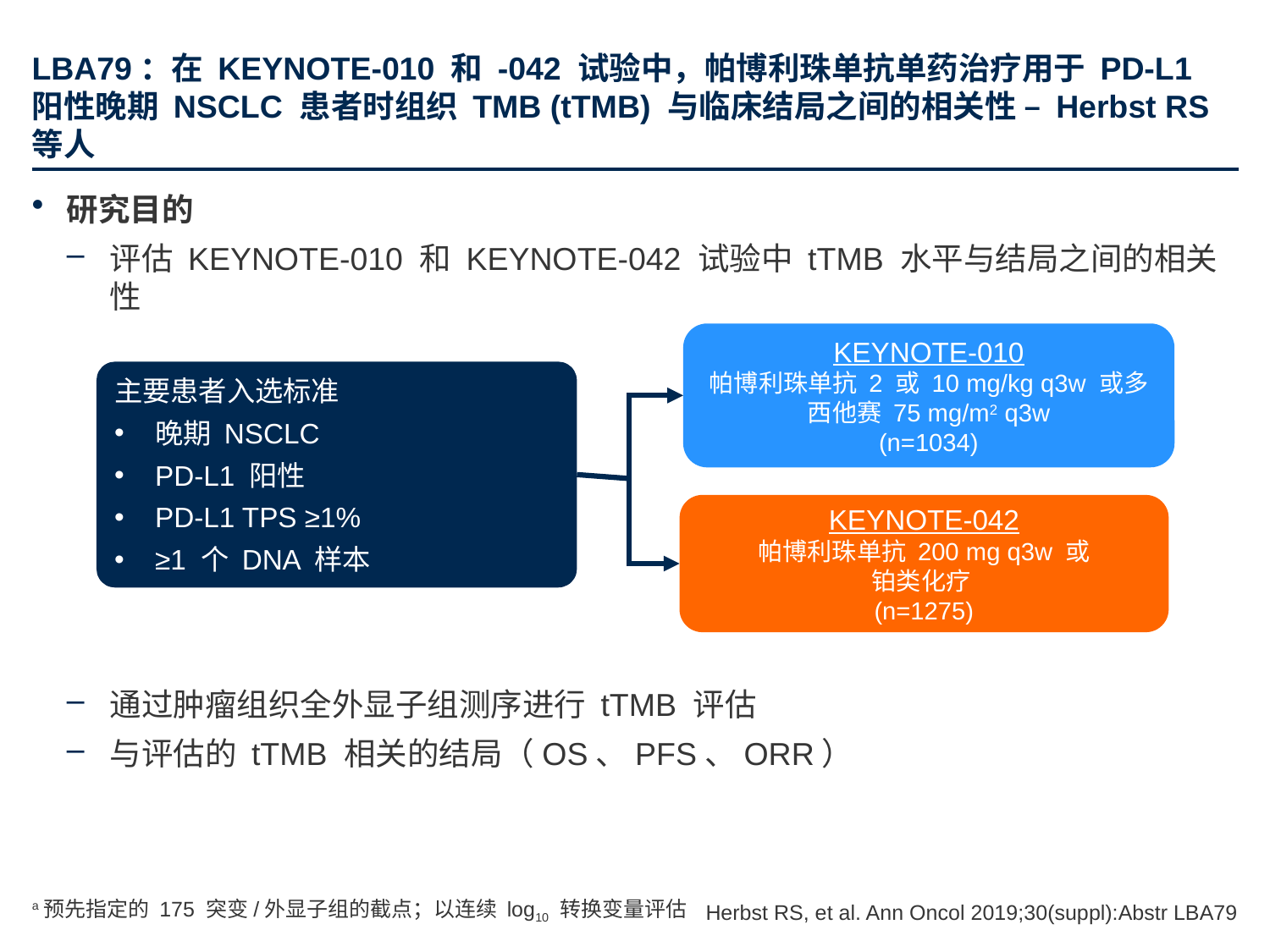

# LBA79：在 KEYNOTE-010 和 -042 试验中，帕博利珠单抗单药治疗用于 PD-L1 阳性晚期 NSCLC 患者时组织 TMB (tTMB) 与临床结局之间的相关性 – Herbst RS 等人
研究目的
评估 KEYNOTE-010 和 KEYNOTE-042 试验中 tTMB 水平与结局之间的相关性
通过肿瘤组织全外显子组测序进行 tTMB 评估
与评估的 tTMB 相关的结局（OS、PFS、ORR）
KEYNOTE-010
帕博利珠单抗 2 或 10 mg/kg q3w 或多西他赛 75 mg/m2 q3w
(n=1034)
主要患者入选标准
晚期 NSCLC
PD-L1 阳性
PD-L1 TPS ≥1%
≥1 个 DNA 样本
KEYNOTE-042
帕博利珠单抗 200 mg q3w 或
铂类化疗
(n=1275)
Herbst RS, et al. Ann Oncol 2019;30(suppl):Abstr LBA79
a预先指定的 175 突变/外显子组的截点；以连续 log10 转换变量评估